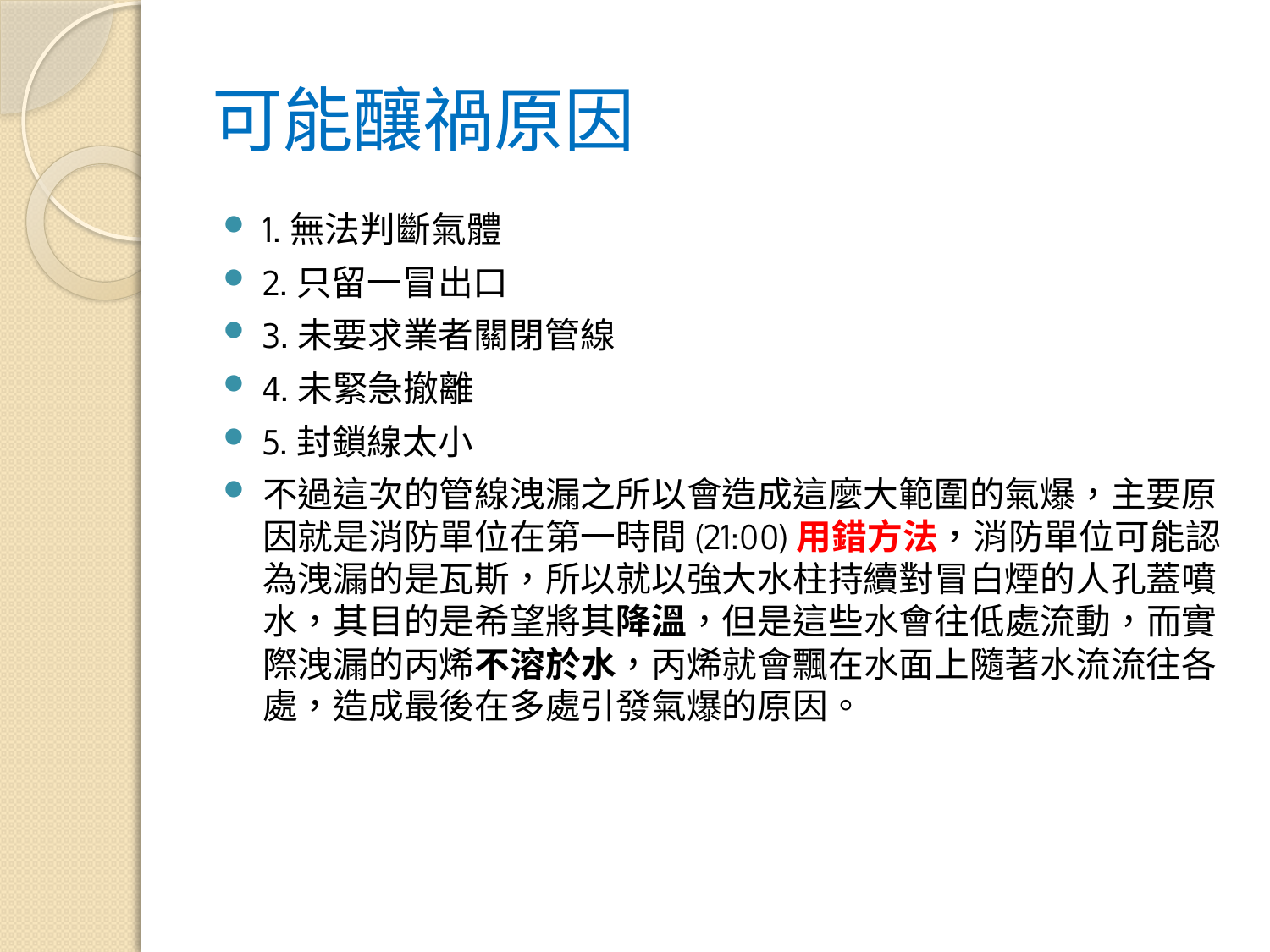

# 可能釀禍原因
1.無法判斷氣體
2.只留一冒出口
3.未要求業者關閉管線
4.未緊急撤離
5.封鎖線太小
不過這次的管線洩漏之所以會造成這麼大範圍的氣爆，主要原因就是消防單位在第一時間(21:00)用錯方法，消防單位可能認為洩漏的是瓦斯，所以就以強大水柱持續對冒白煙的人孔蓋噴水，其目的是希望將其降溫，但是這些水會往低處流動，而實際洩漏的丙烯不溶於水，丙烯就會飄在水面上隨著水流流往各處，造成最後在多處引發氣爆的原因。